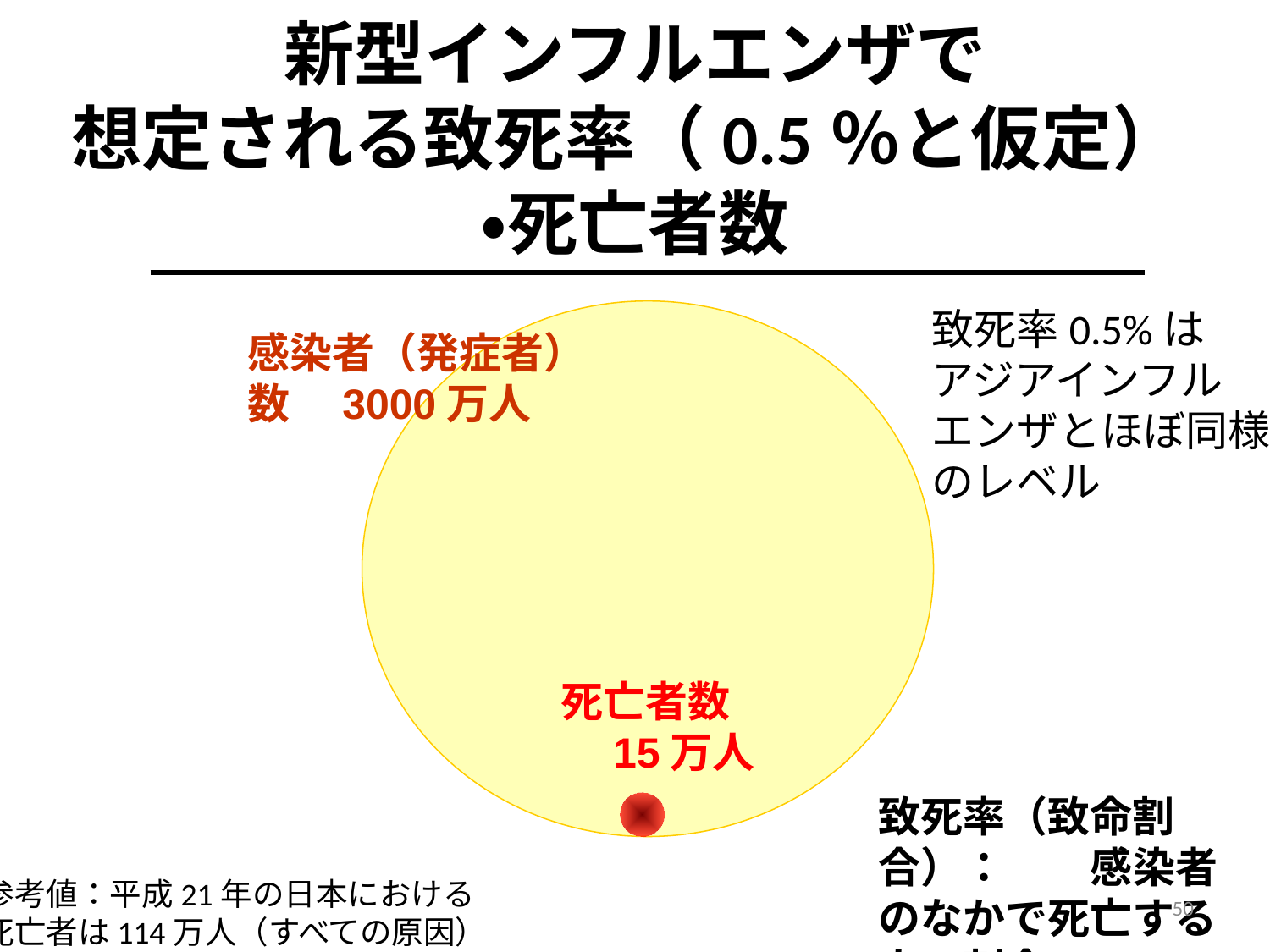

# 新型インフルエンザで 想定される致死率（0.5％と仮定） ・死亡者数
致死率0.5%は
アジアインフル
エンザとほぼ同様
のレベル

感染者（発症者）数　3000万人
死亡者数　15万人
致死率（致命割合）：　　感染者のなかで死亡する人の割合

参考値：平成21年の日本における
死亡者は114万人（すべての原因）
50